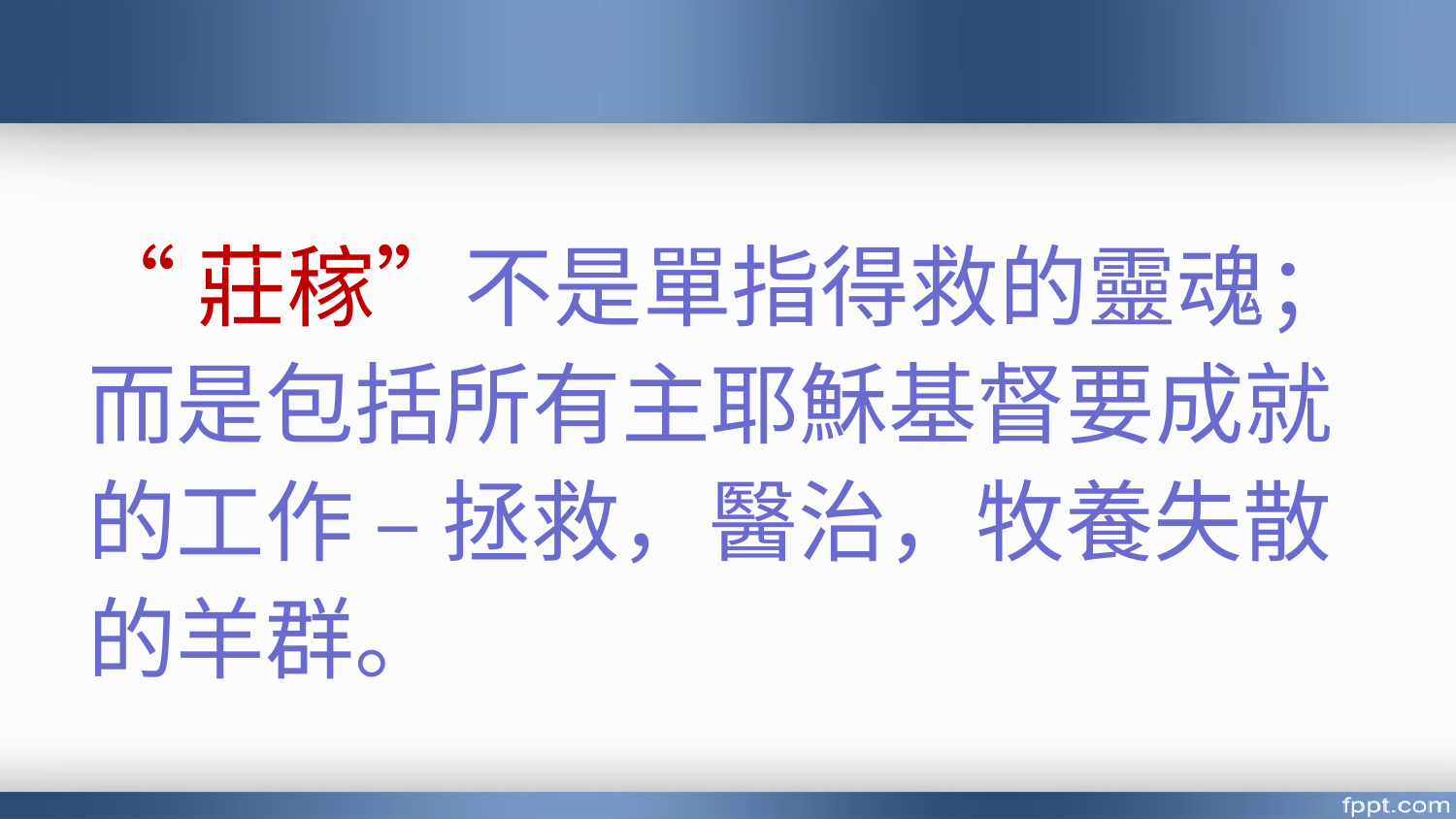

“莊稼”不是單指得救的靈魂；而是包括所有主耶穌基督要成就的工作 – 拯救，醫治，牧養失散的羊群。